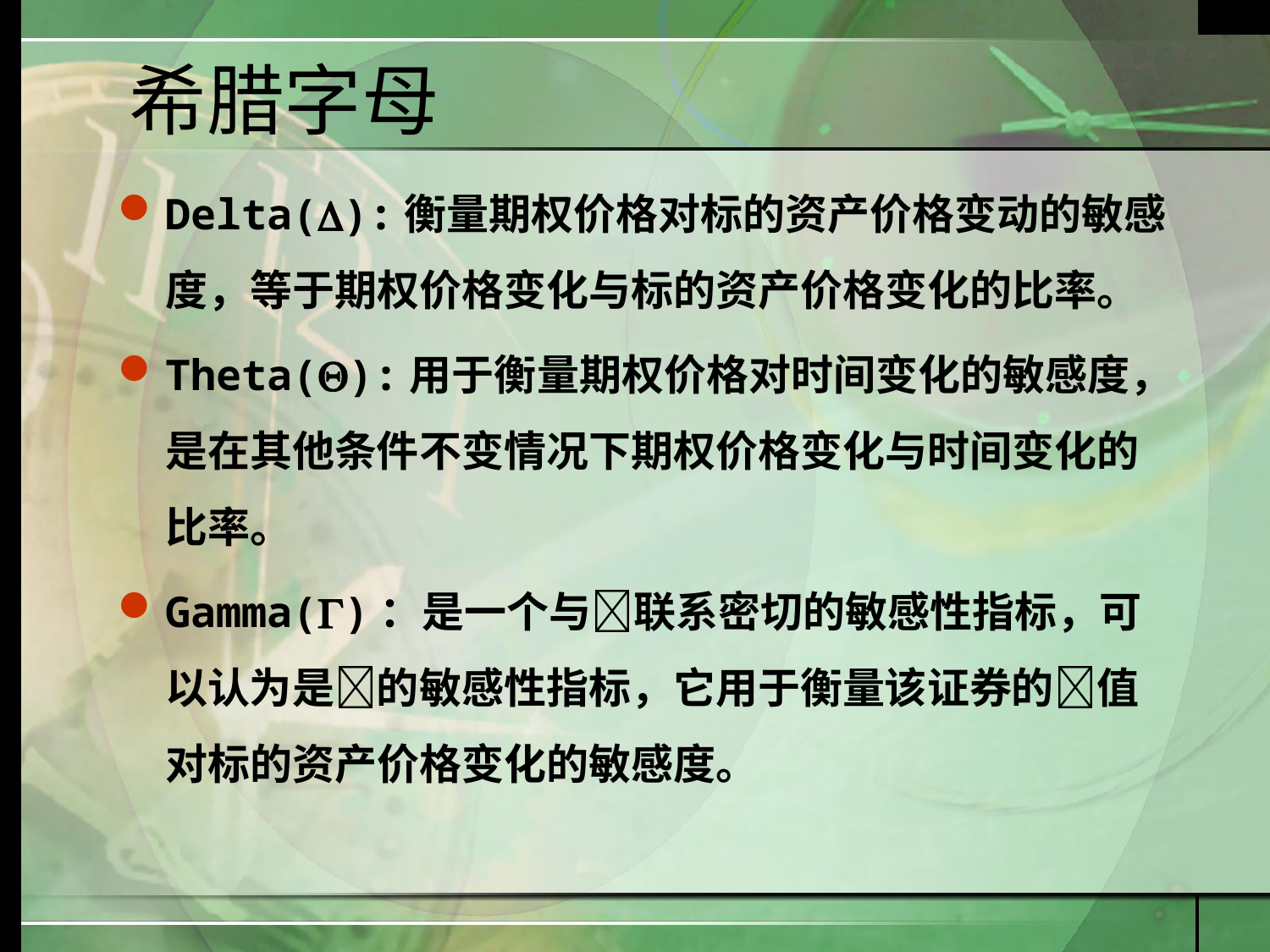

# 希腊字母
Delta(Δ):衡量期权价格对标的资产价格变动的敏感度，等于期权价格变化与标的资产价格变化的比率。
Theta(Θ):用于衡量期权价格对时间变化的敏感度，是在其他条件不变情况下期权价格变化与时间变化的比率。
Gamma(Γ)：是一个与Δ联系密切的敏感性指标，可以认为是Δ的敏感性指标，它用于衡量该证券的Δ值对标的资产价格变化的敏感度。